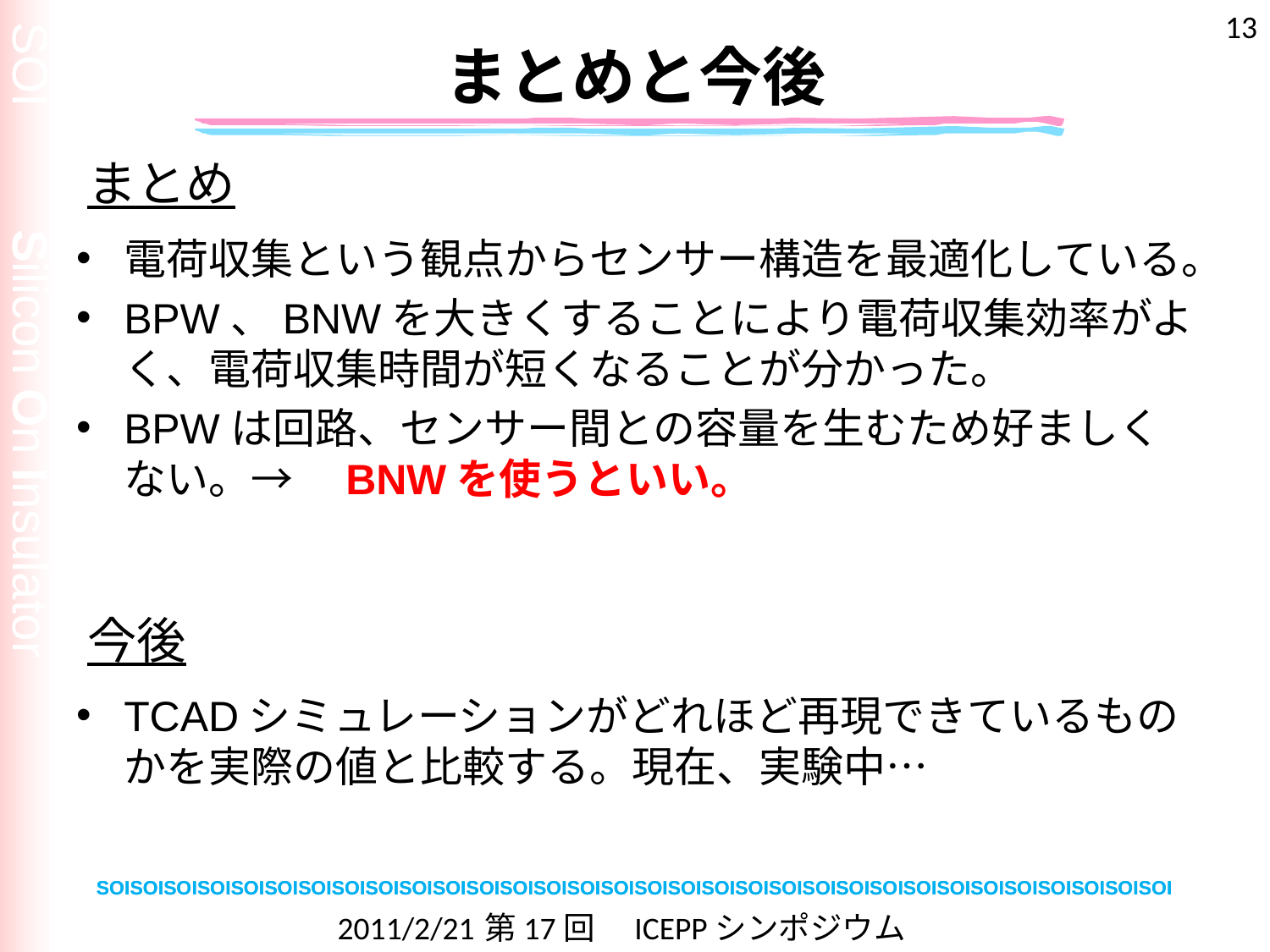

13
# まとめと今後
まとめ
電荷収集という観点からセンサー構造を最適化している。
BPW、BNWを大きくすることにより電荷収集効率がよく、電荷収集時間が短くなることが分かった。
BPWは回路、センサー間との容量を生むため好ましくない。→　BNWを使うといい。

TCADシミュレーションがどれほど再現できているものかを実際の値と比較する。現在、実験中…
今後
2011/2/21
第17回　ICEPPシンポジウム